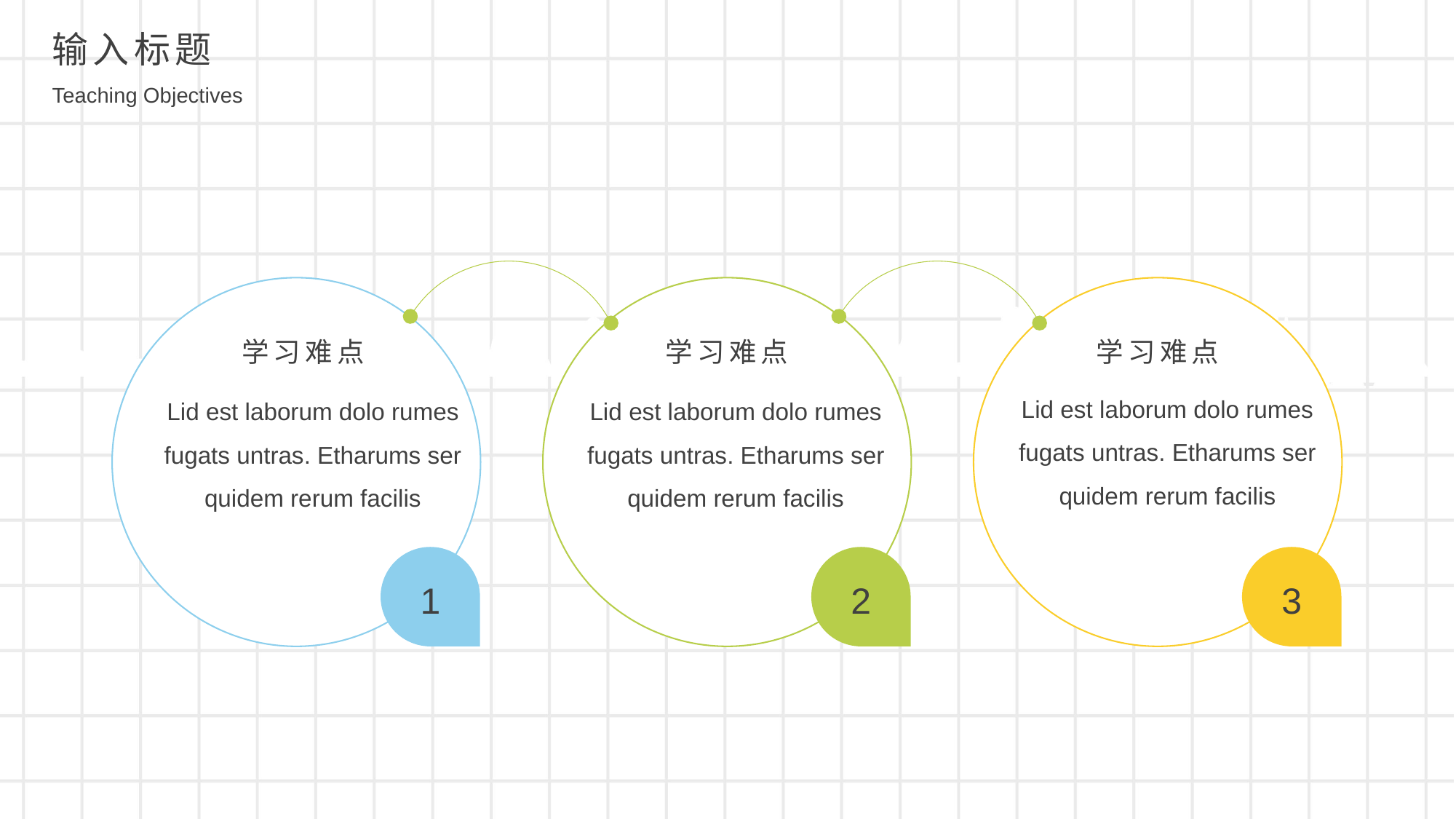

输入标题
Teaching Objectives

学习难点
学习难点
学习难点
Lid est laborum dolo rumes fugats untras. Etharums ser quidem rerum facilis
Lid est laborum dolo rumes fugats untras. Etharums ser quidem rerum facilis
Lid est laborum dolo rumes fugats untras. Etharums ser quidem rerum facilis

3
1
2